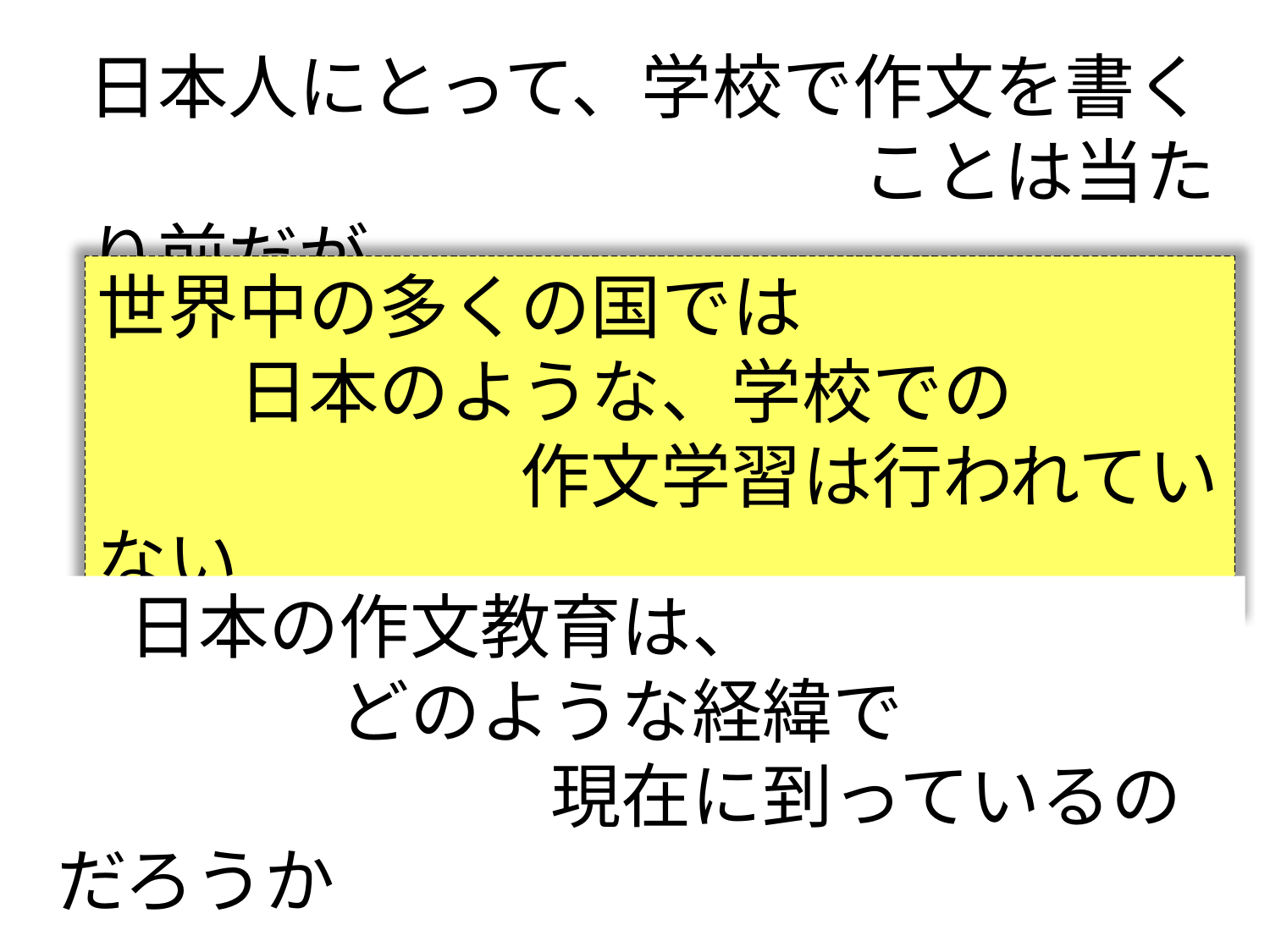

日本人にとって、学校で作文を書く
　　　　　　　　　　　ことは当たり前だが
世界中の多くの国では
　　日本のような、学校での
　　　　　　作文学習は行われていない
　日本の作文教育は、
　　　　どのような経緯で
　　　　　　　現在に到っているのだろうか